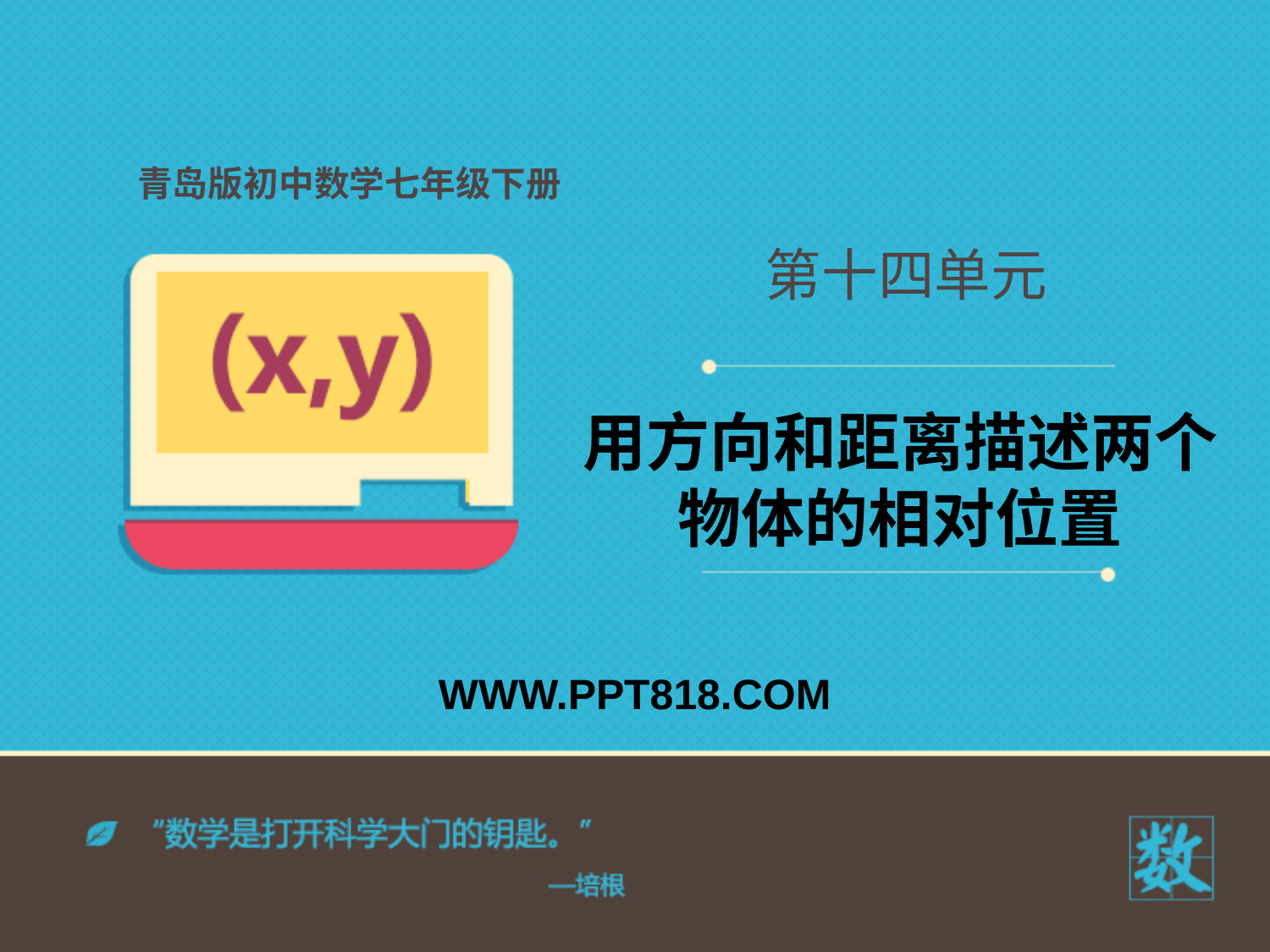

# 青岛版初中数学七年级下册
第十四单元
用方向和距离描述两个物体的相对位置
WWW.PPT818.COM